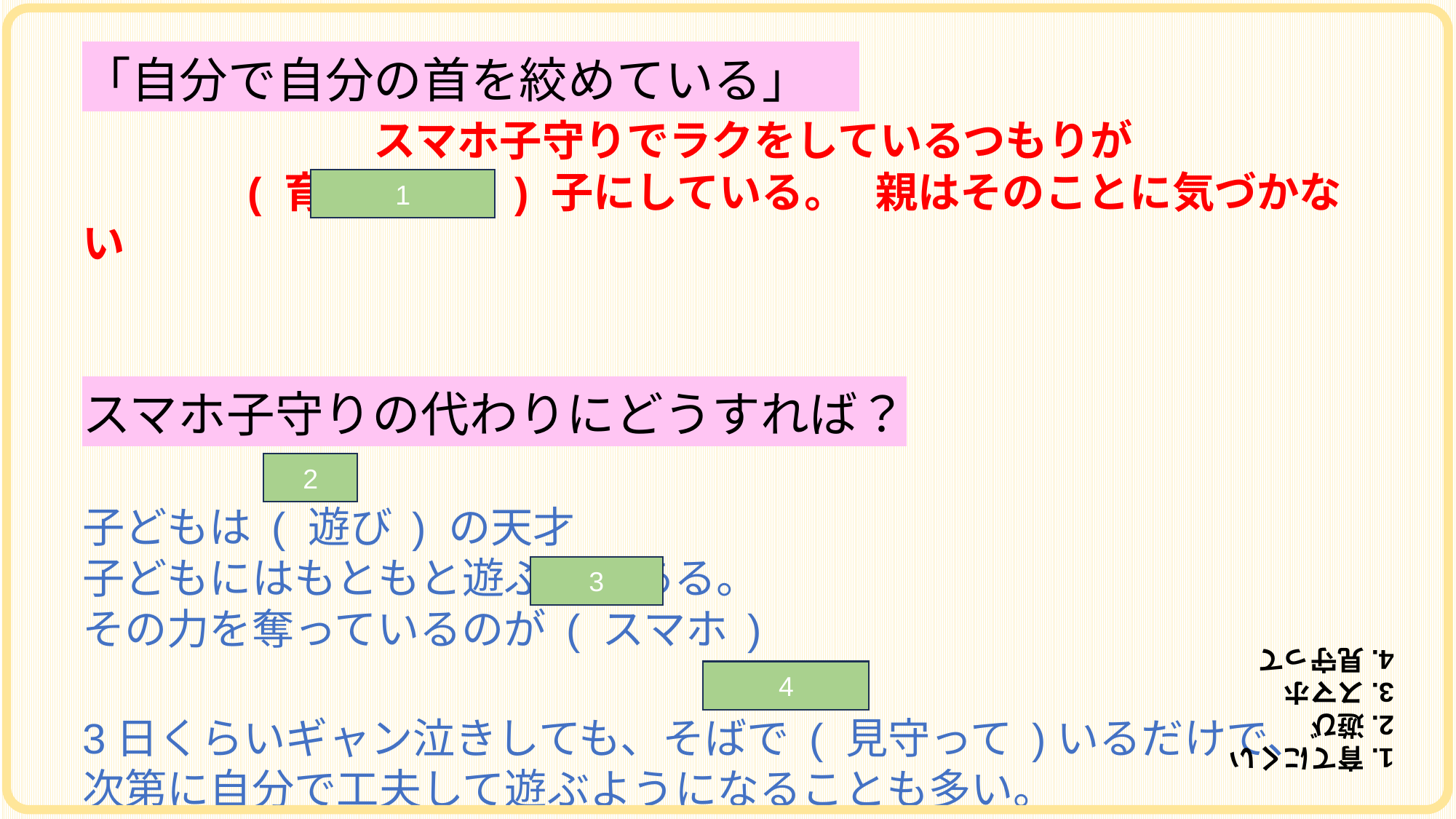

「自分で自分の首を絞めている」
　　　　　　スマホ子守りでラクをしているつもりが
              ( 育てにくい ) 子にしている。   親はそのことに気づかない

スマホ子守りの代わりにどうすれば？

子どもは ( 遊び ) の天才
子どもにはもともと遊ぶ力がある。
その力を奪っているのが ( スマホ )

3日くらいギャン泣きしても、そばで ( 見守って )いるだけで、
次第に自分で工夫して遊ぶようになることも多い。
1
2
3
1.育てにくい
2.遊び
3.スマホ
4.見守って
4